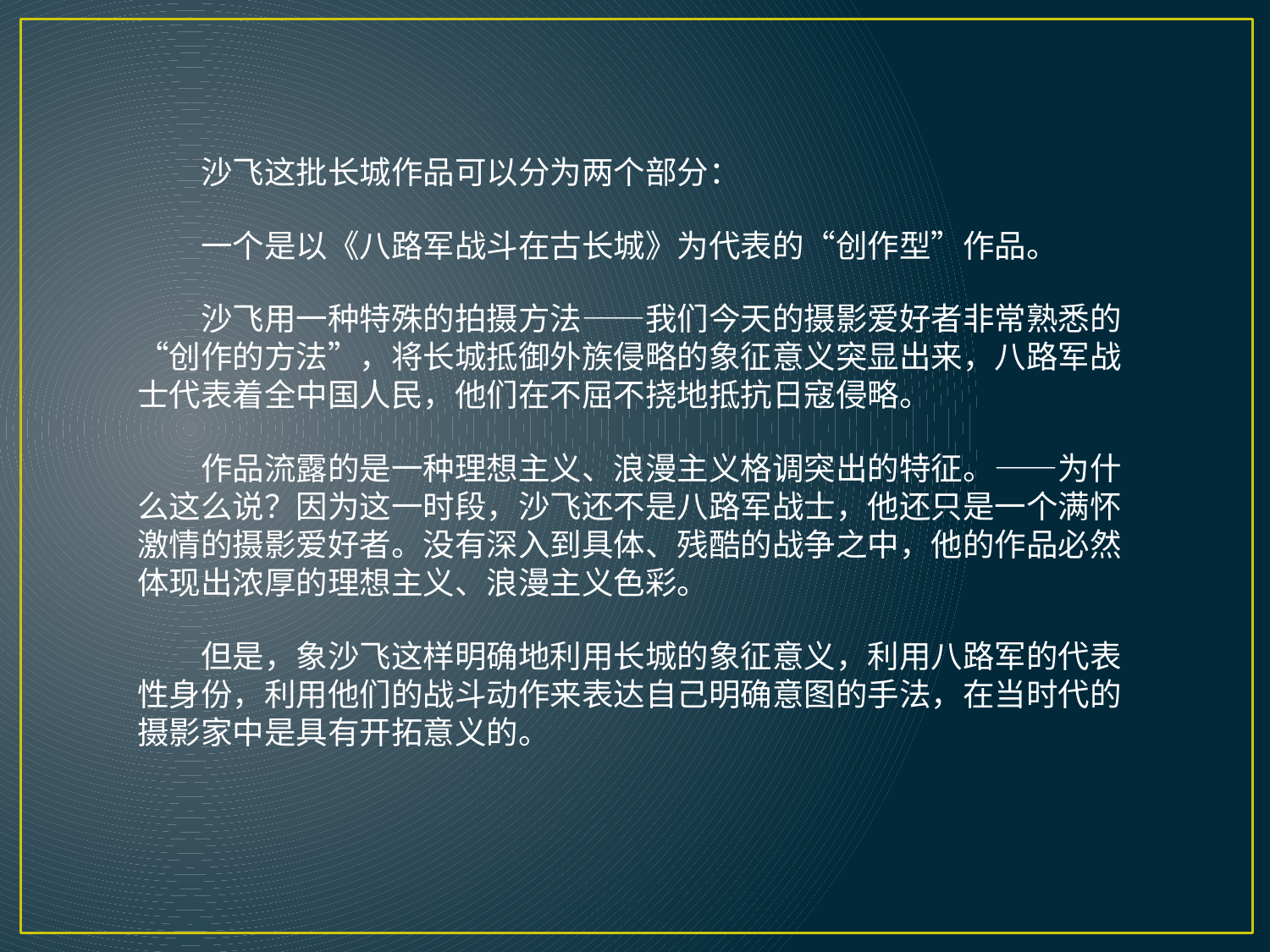

沙飞这批长城作品可以分为两个部分：
一个是以《八路军战斗在古长城》为代表的“创作型”作品。
沙飞用一种特殊的拍摄方法——我们今天的摄影爱好者非常熟悉的“创作的方法”，将长城抵御外族侵略的象征意义突显出来，八路军战士代表着全中国人民，他们在不屈不挠地抵抗日寇侵略。
作品流露的是一种理想主义、浪漫主义格调突出的特征。——为什么这么说？因为这一时段，沙飞还不是八路军战士，他还只是一个满怀激情的摄影爱好者。没有深入到具体、残酷的战争之中，他的作品必然体现出浓厚的理想主义、浪漫主义色彩。
但是，象沙飞这样明确地利用长城的象征意义，利用八路军的代表性身份，利用他们的战斗动作来表达自己明确意图的手法，在当时代的摄影家中是具有开拓意义的。